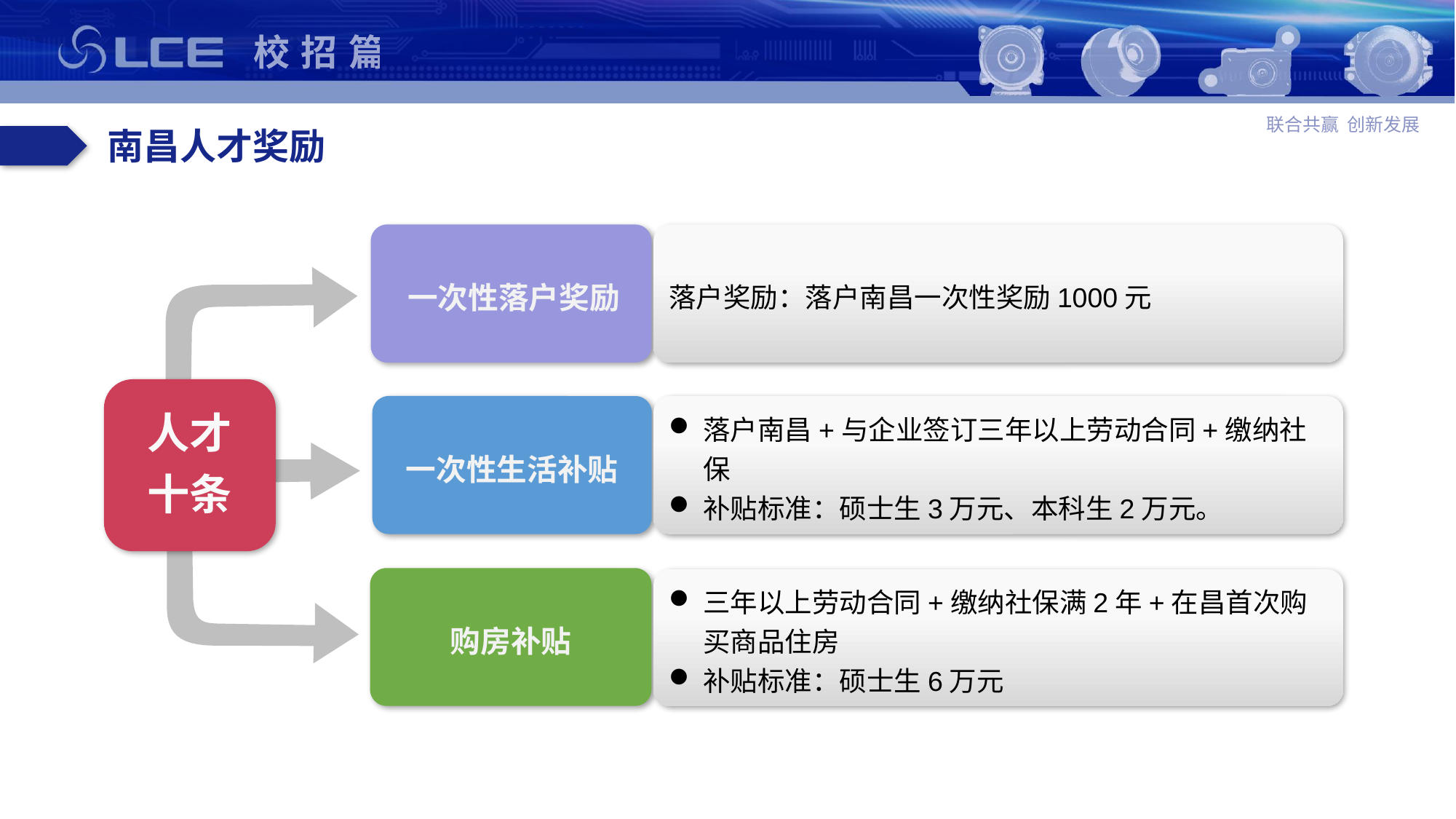

南昌人才奖励

  一次性落户奖励
落户奖励：落户南昌一次性奖励1000元

人才十条
一次性生活补贴
落户南昌+与企业签订三年以上劳动合同+缴纳社保
补贴标准：硕士生3万元、本科生2万元。

购房补贴
三年以上劳动合同+缴纳社保满2年+在昌首次购买商品住房
补贴标准：硕士生6万元